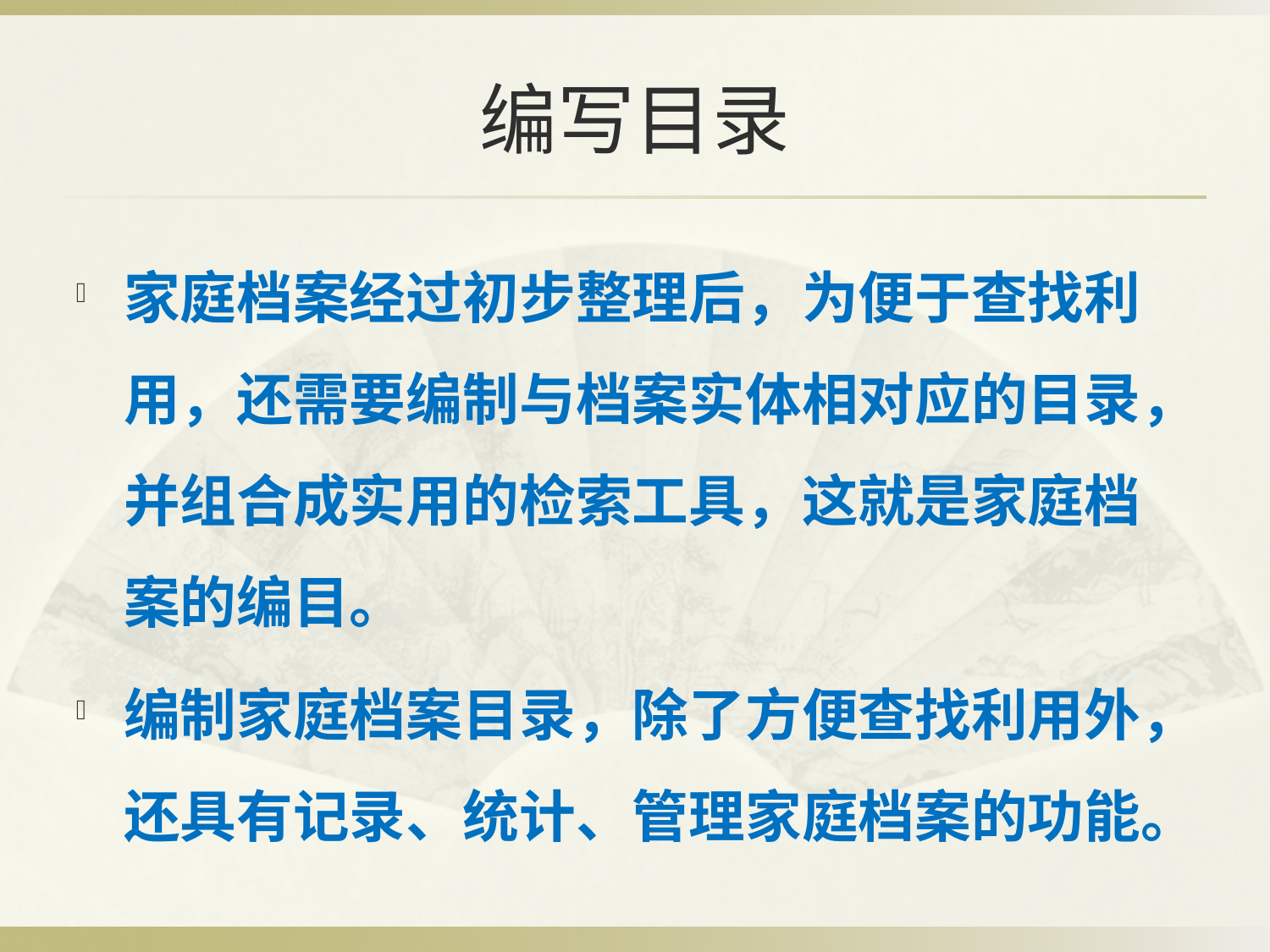

# 编写目录
家庭档案经过初步整理后，为便于查找利用，还需要编制与档案实体相对应的目录，并组合成实用的检索工具，这就是家庭档案的编目。
编制家庭档案目录，除了方便查找利用外，还具有记录、统计、管理家庭档案的功能。

87